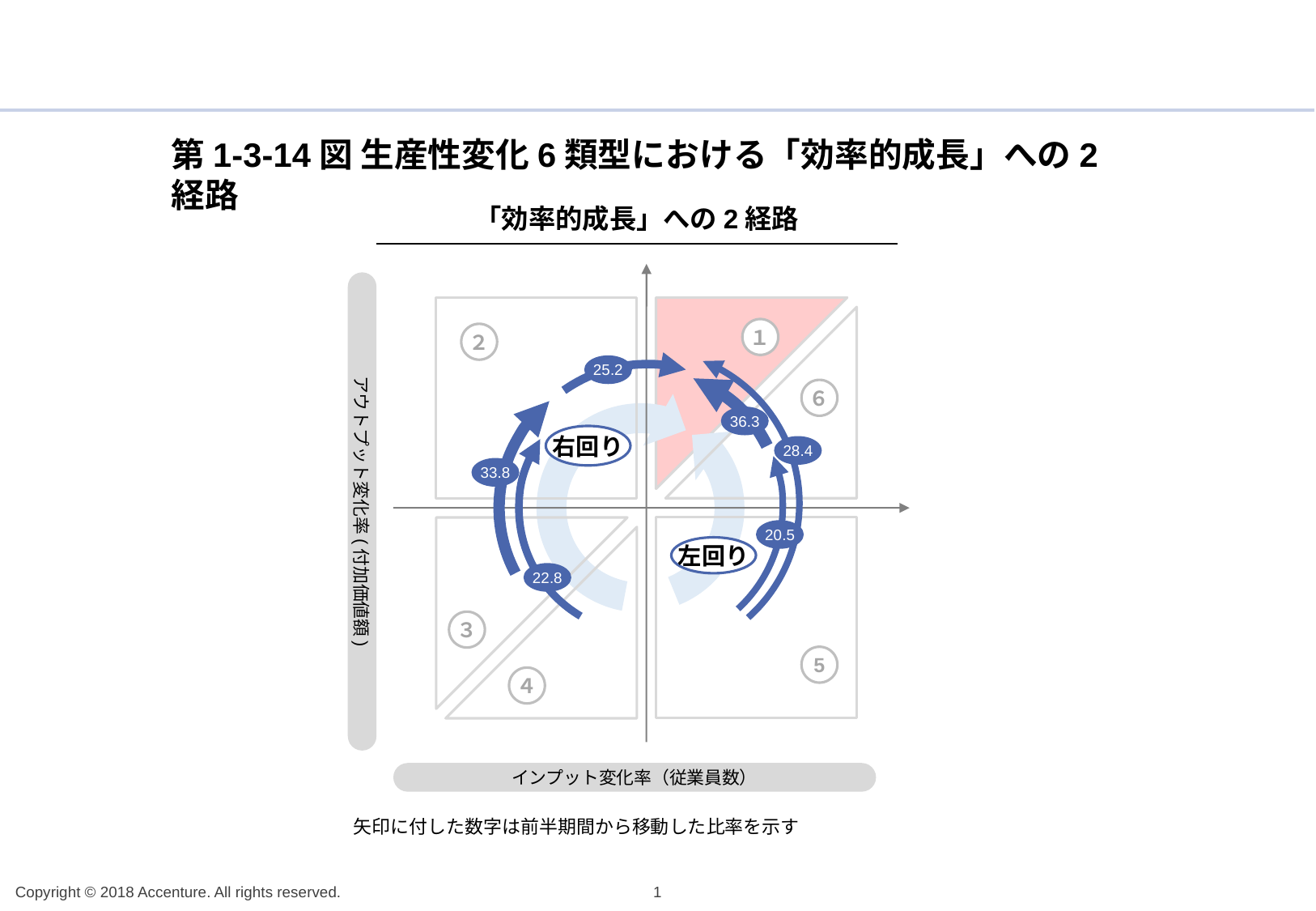

第1-3-14図 生産性変化6類型における「効率的成長」への2経路
「効率的成長」への2経路

アウトプット変化率(付加価値額)

１
２

25.2

６

36.3
右回り
28.4
33.8

20.5

左回り
22.8
３
5
４
インプット変化率（従業員数）
矢印に付した数字は前半期間から移動した比率を示す